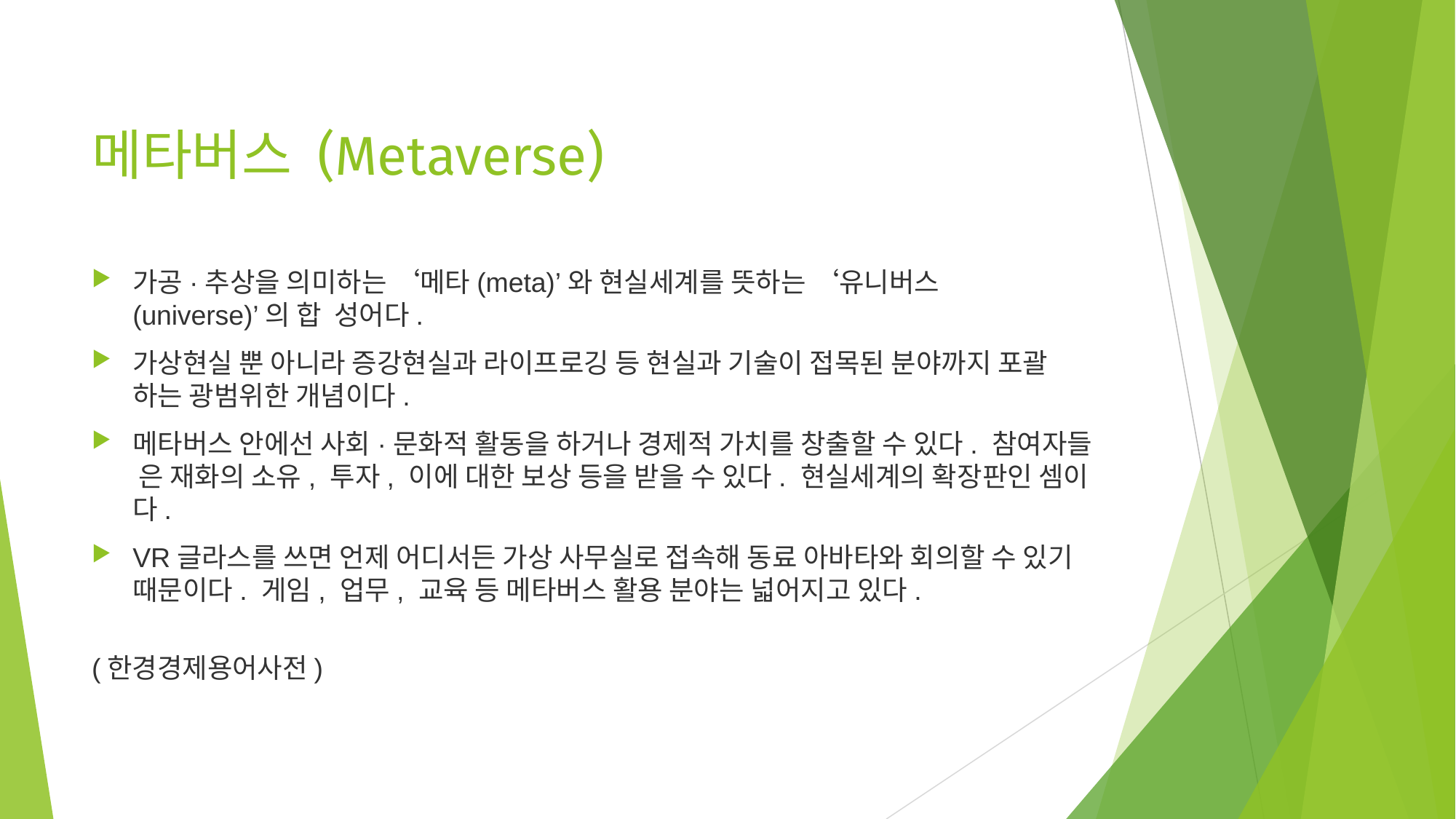

# 메타버스 (Metaverse)
가공·추상을 의미하는 ‘메타(meta)’와 현실세계를 뜻하는 ‘유니버스(universe)’의 합  성어다.
가상현실 뿐 아니라 증강현실과 라이프로깅 등 현실과 기술이 접목된 분야까지 포괄  하는 광범위한 개념이다.
메타버스 안에선 사회·문화적 활동을 하거나 경제적 가치를 창출할 수 있다. 참여자들  은 재화의 소유, 투자, 이에 대한 보상 등을 받을 수 있다. 현실세계의 확장판인 셈이  다.
VR글라스를 쓰면 언제 어디서든 가상 사무실로 접속해 동료 아바타와 회의할 수 있기  때문이다. 게임, 업무, 교육 등 메타버스 활용 분야는 넓어지고 있다.

(한경경제용어사전)